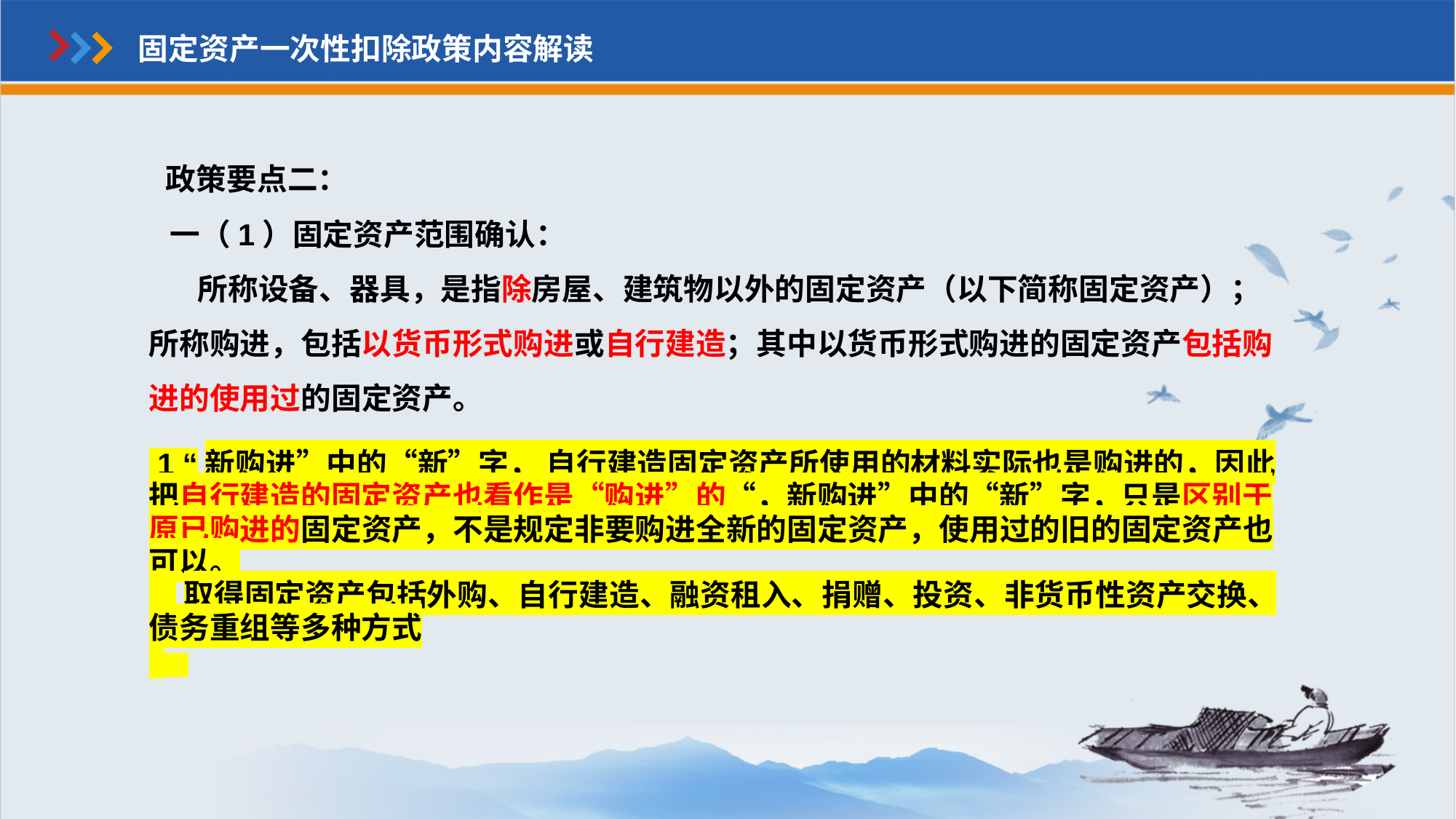

固定资产一次性扣除政策内容解读

 政策要点二：
  一（1）固定资产范围确认：
      所称设备、器具，是指除房屋、建筑物以外的固定资产（以下简称固定资产）；所称购进，包括以货币形式购进或自行建造；其中以货币形式购进的固定资产包括购进的使用过的固定资产。

 1 “新购进”中的“新”字， 自行建造固定资产所使用的材料实际也是购进的，因此把自行建造的固定资产也看作是“购进”的“，新购进”中的“新”字，只是区别于原已购进的固定资产，不是规定非要购进全新的固定资产，使用过的旧的固定资产也可以。
    取得固定资产包括外购、自行建造、融资租入、捐赠、投资、非货币性资产交换、债务重组等多种方式